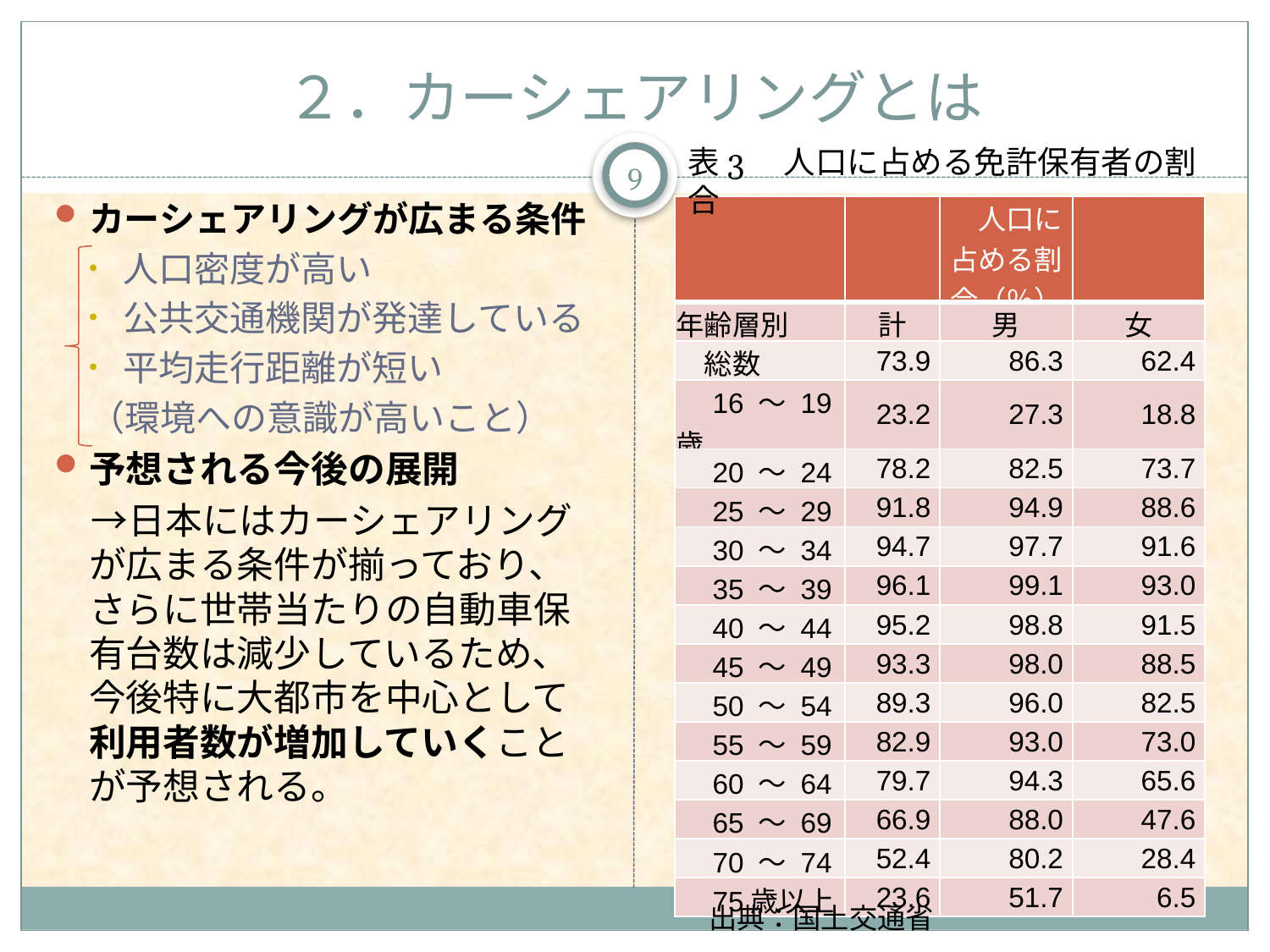

# ２．カーシェアリングとは
表3　人口に占める免許保有者の割合
9
カーシェアリングが広まる条件
人口密度が高い
公共交通機関が発達している
平均走行距離が短い
（環境への意識が高いこと）
予想される今後の展開
　→日本にはカーシェアリングが広まる条件が揃っており、さらに世帯当たりの自動車保有台数は減少しているため、今後特に大都市を中心として利用者数が増加していくことが予想される。

|  |  | 人口に占める割合（％） |  |
| --- | --- | --- | --- |
| 年齢層別 | 計 | 男 | 女 |
| 総数 | 73.9 | 86.3 | 62.4 |
| 16 ～ 19歳 | 23.2 | 27.3 | 18.8 |
| 20 ～ 24 | 78.2 | 82.5 | 73.7 |
| 25 ～ 29 | 91.8 | 94.9 | 88.6 |
| 30 ～ 34 | 94.7 | 97.7 | 91.6 |
| 35 ～ 39 | 96.1 | 99.1 | 93.0 |
| 40 ～ 44 | 95.2 | 98.8 | 91.5 |
| 45 ～ 49 | 93.3 | 98.0 | 88.5 |
| 50 ～ 54 | 89.3 | 96.0 | 82.5 |
| 55 ～ 59 | 82.9 | 93.0 | 73.0 |
| 60 ～ 64 | 79.7 | 94.3 | 65.6 |
| 65 ～ 69 | 66.9 | 88.0 | 47.6 |
| 70 ～ 74 | 52.4 | 80.2 | 28.4 |
| 75歳以上 | 23.6 | 51.7 | 6.5 |
表２　大都市の世帯当たり自動車保有数

| 1 | 東京 | 0.497台 |
| --- | --- | --- |
| 2 | 大阪 | 0.694台 |
| 3 | 神奈川 | 0.772台 |
| 4 | 京都 | 0.875台 |
| 5 | 兵庫 | 0.946台 |
出典：自動車検査登録情報協会
出典：国土交通省